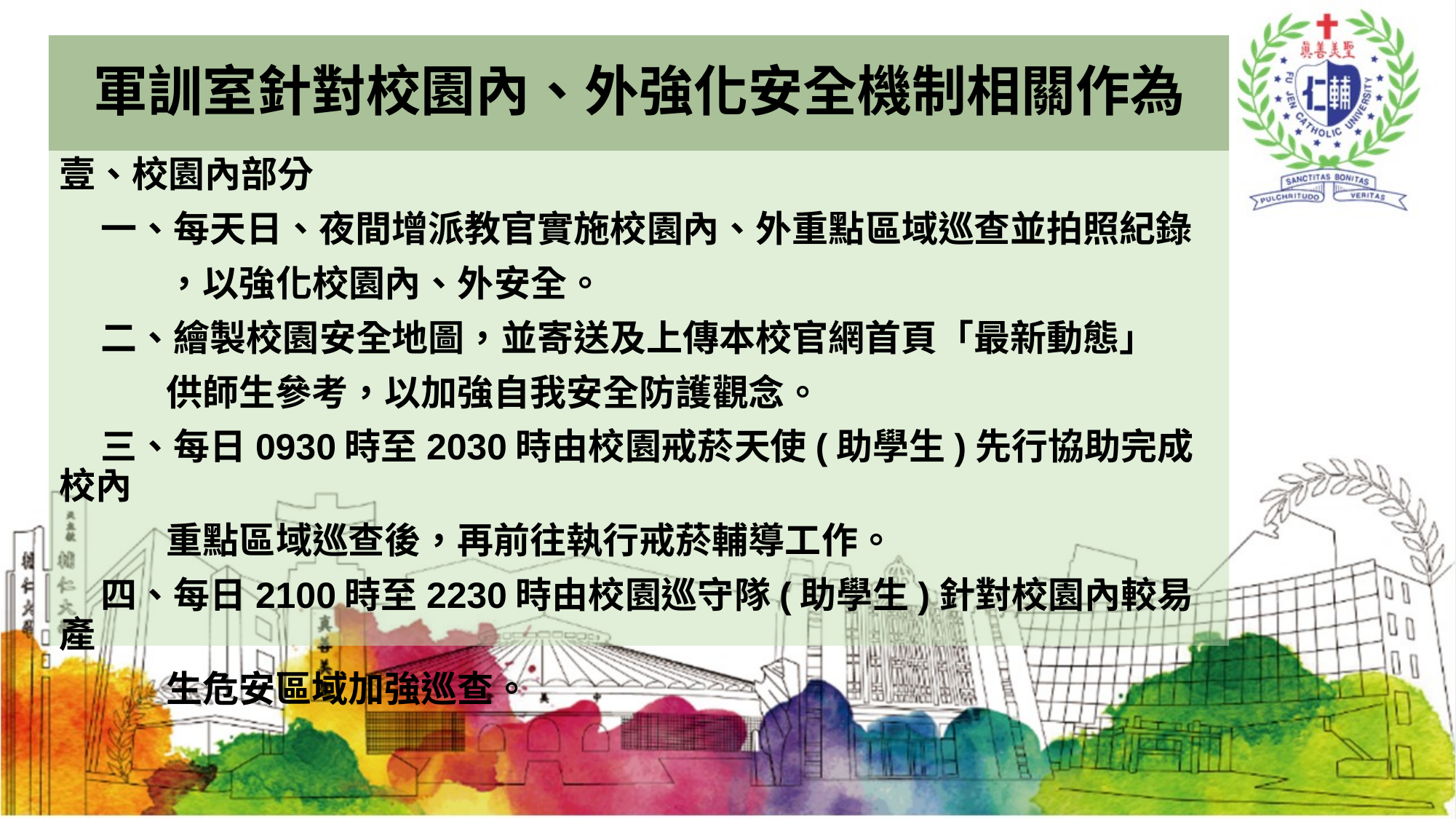

# 軍訓室針對校園內、外強化安全機制相關作為
壹、校園內部分
    一、每天日、夜間增派教官實施校園內、外重點區域巡查並拍照紀錄
            ，以強化校園內、外安全。
    二、繪製校園安全地圖，並寄送及上傳本校官網首頁「最新動態」
            供師生參考，以加強自我安全防護觀念。
    三、每日0930時至2030時由校園戒菸天使(助學生)先行協助完成校內
            重點區域巡查後，再前往執行戒菸輔導工作。
    四、每日2100時至2230時由校園巡守隊(助學生)針對校園內較易產
            生危安區域加強巡查。